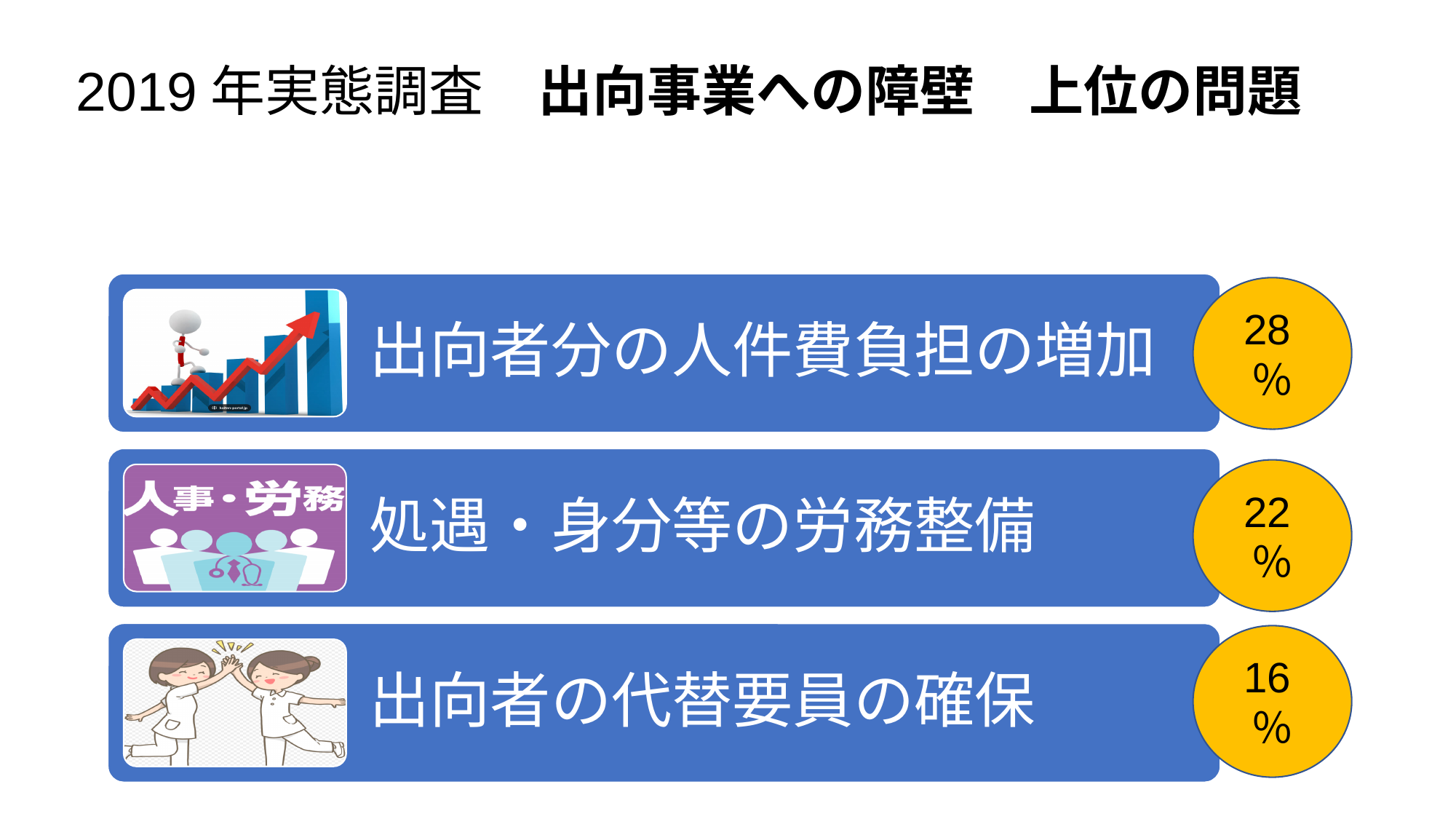

# 2019年実態調査　出向事業への障壁　上位の問題

出向者分の人件費負担の増加
処遇・身分等の労務整備
出向者の代替要員の確保
28％
22％
16％